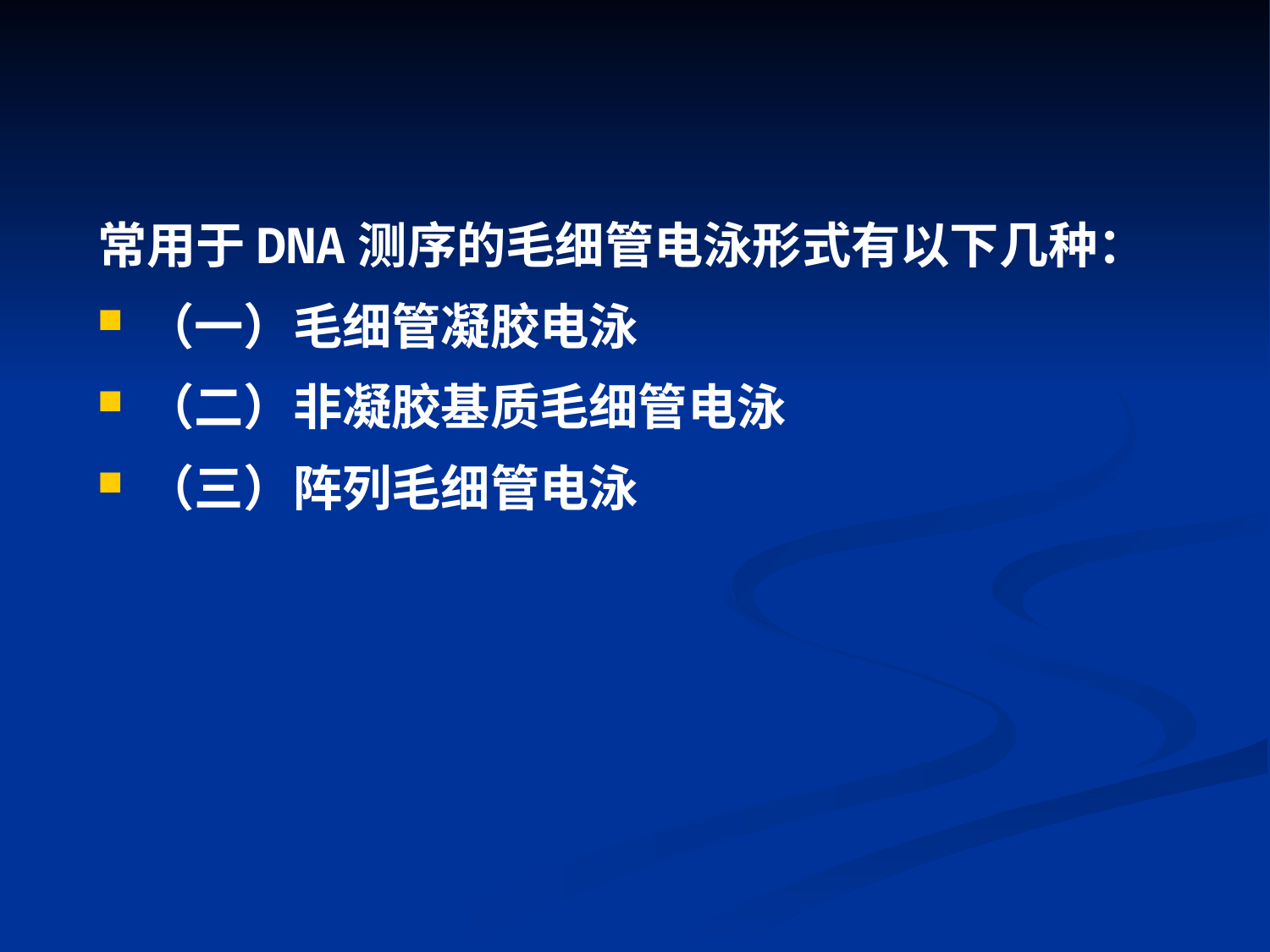

常用于DNA测序的毛细管电泳形式有以下几种：
（一）毛细管凝胶电泳
（二）非凝胶基质毛细管电泳
（三）阵列毛细管电泳